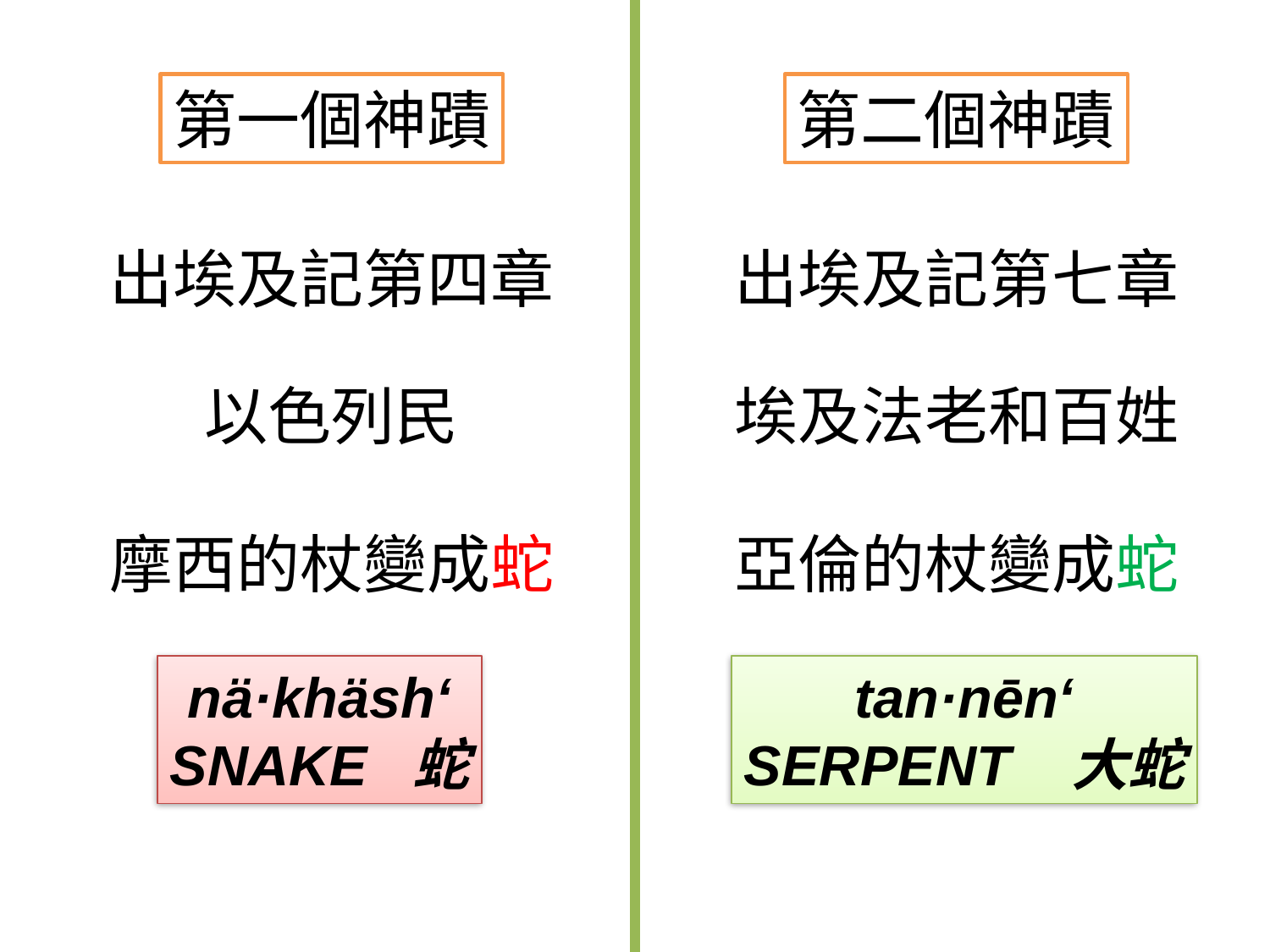

第一個神蹟
第二個神蹟
出埃及記第四章
出埃及記第七章
以色列民
埃及法老和百姓
摩西的杖變成蛇
亞倫的杖變成蛇
nä·khäsh‘
SNAKE  蛇
tan·nēn‘
SERPENT   大蛇